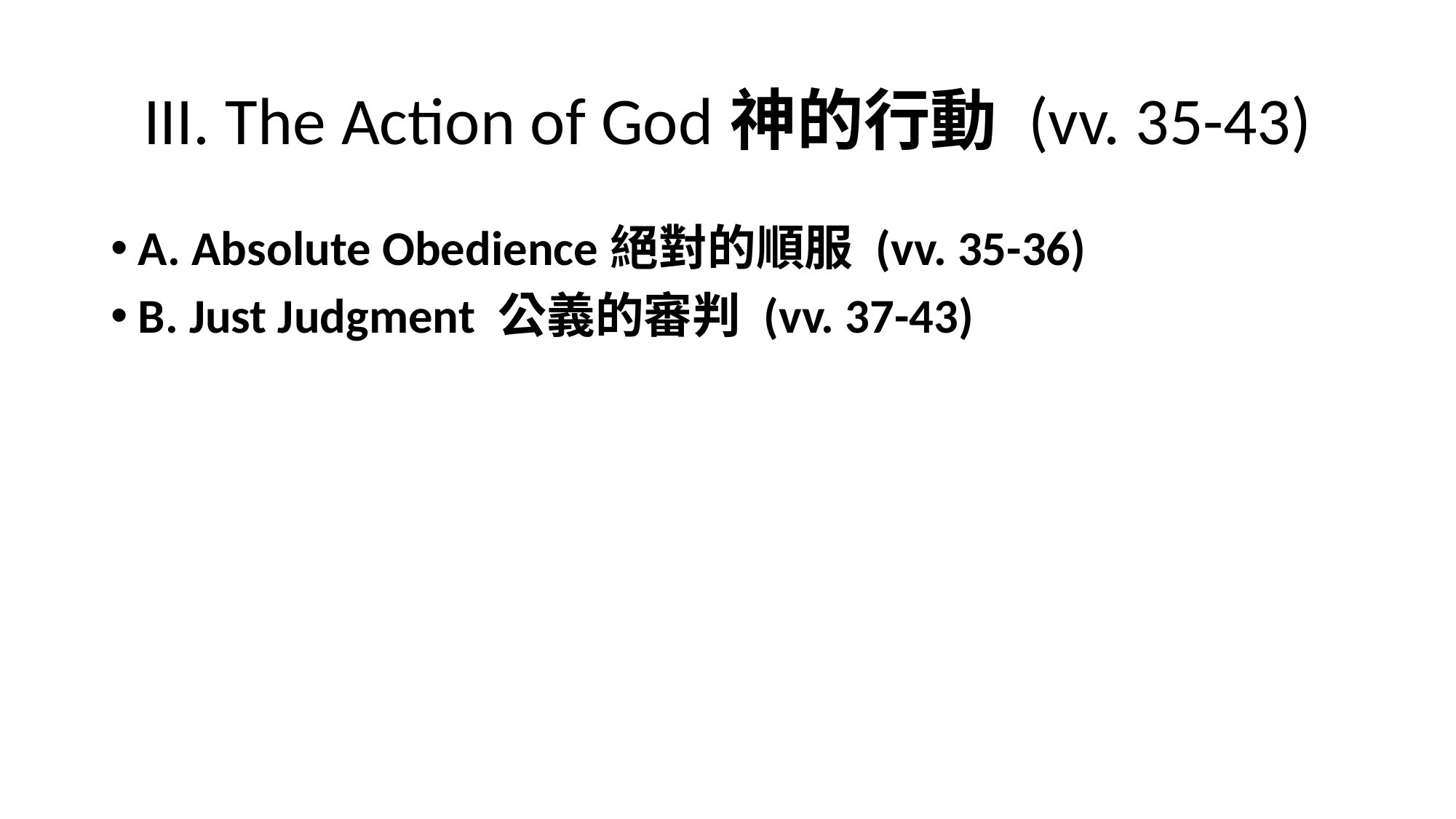

# III. The Action of God神的行動 (vv. 35-43)
A. Absolute Obedience絕對的順服 (vv. 35-36)
B. Just Judgment 公義的審判 (vv. 37-43)